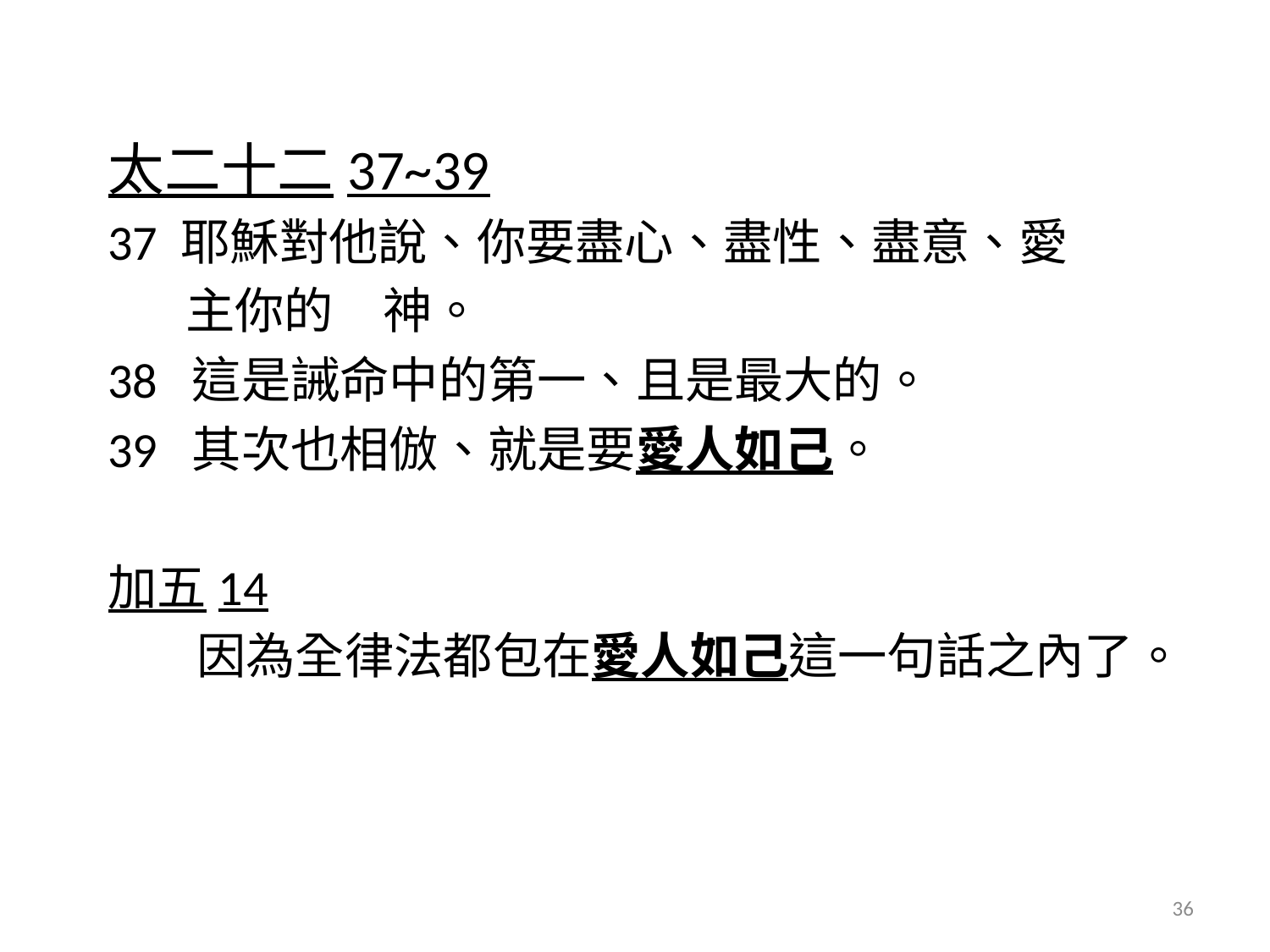

太二十二37~39
37 耶穌對他說、你要盡心、盡性、盡意、愛
      主你的　神。
38  這是誡命中的第一、且是最大的。
39  其次也相倣、就是要愛人如己。

加五14
       因為全律法都包在愛人如己這一句話之內了。

36